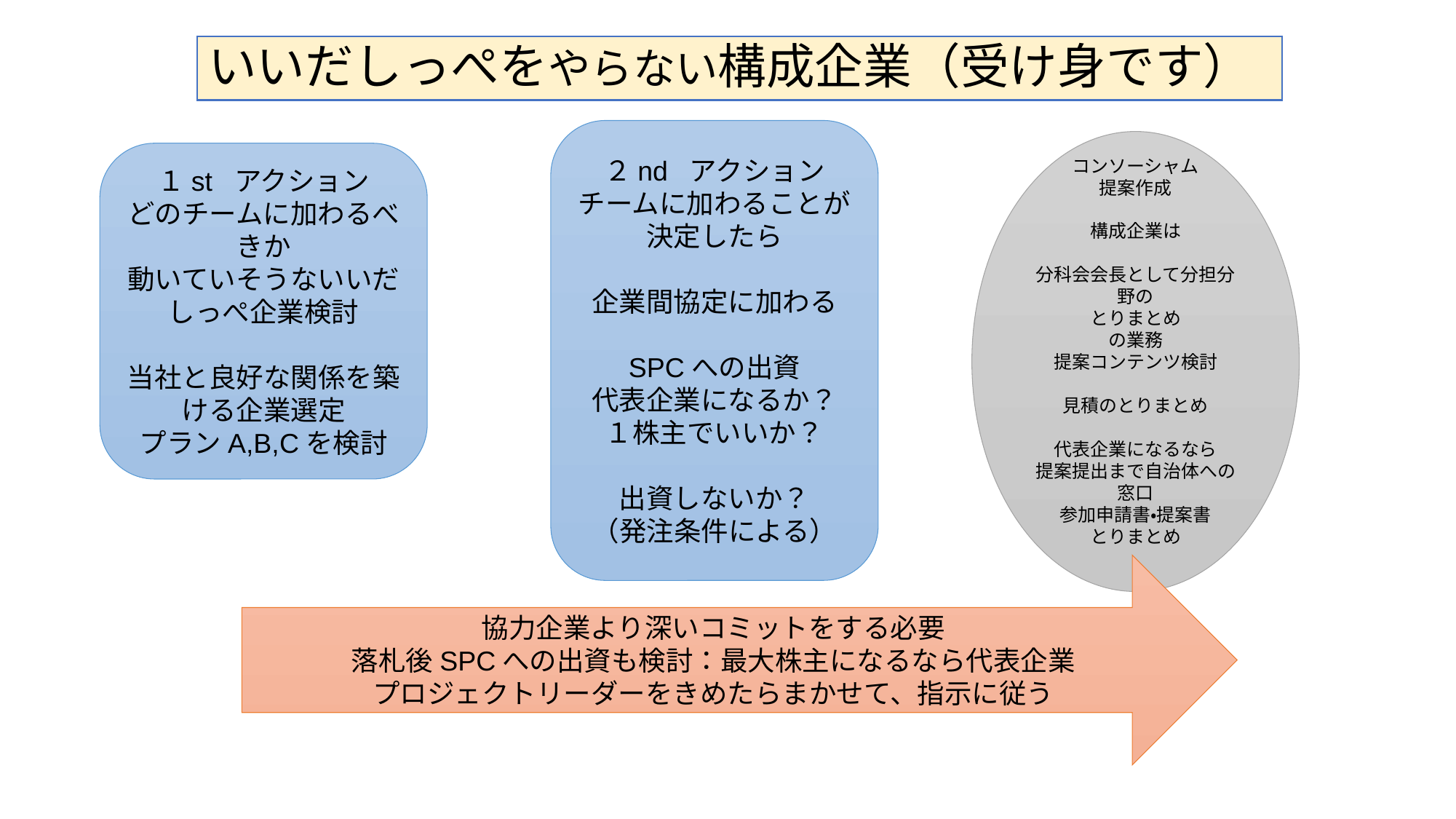

# いいだしっぺをやらない構成企業（受け身です）
２nd  アクション
チームに加わることが
決定したら

企業間協定に加わる

SPCへの出資
代表企業になるか？
１株主でいいか？

出資しないか？
（発注条件による）
コンソーシャム
提案作成

構成企業は

分科会会長として分担分野の
とりまとめ
の業務
提案コンテンツ検討

見積のとりまとめ

代表企業になるなら
提案提出まで自治体への窓口
参加申請書・提案書
とりまとめ

１st  アクション
どのチームに加わるべきか
動いていそうないいだしっぺ企業検討

当社と良好な関係を築ける企業選定
プランA,B,Cを検討
協力企業より深いコミットをする必要
落札後SPCへの出資も検討：最大株主になるなら代表企業
プロジェクトリーダーをきめたらまかせて、指示に従う